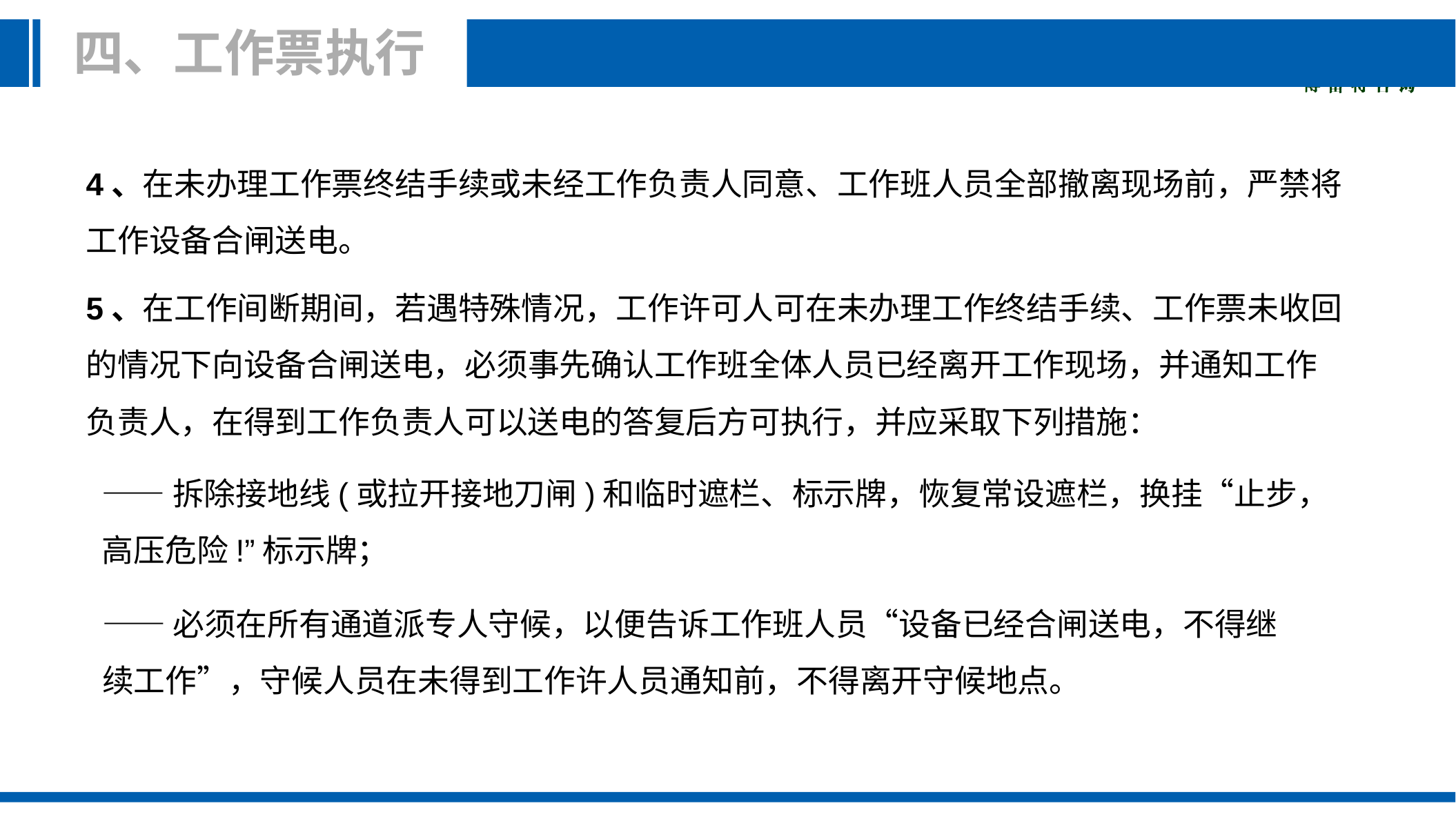

四、工作票执行
4、在未办理工作票终结手续或未经工作负责人同意、工作班人员全部撤离现场前，严禁将工作设备合闸送电。
5、在工作间断期间，若遇特殊情况，工作许可人可在未办理工作终结手续、工作票未收回的情况下向设备合闸送电，必须事先确认工作班全体人员已经离开工作现场，并通知工作负责人，在得到工作负责人可以送电的答复后方可执行，并应采取下列措施：
——拆除接地线(或拉开接地刀闸)和临时遮栏、标示牌，恢复常设遮栏，换挂“止步，高压危险!”标示牌；
——必须在所有通道派专人守候，以便告诉工作班人员“设备已经合闸送电，不得继续工作”，守候人员在未得到工作许人员通知前，不得离开守候地点。